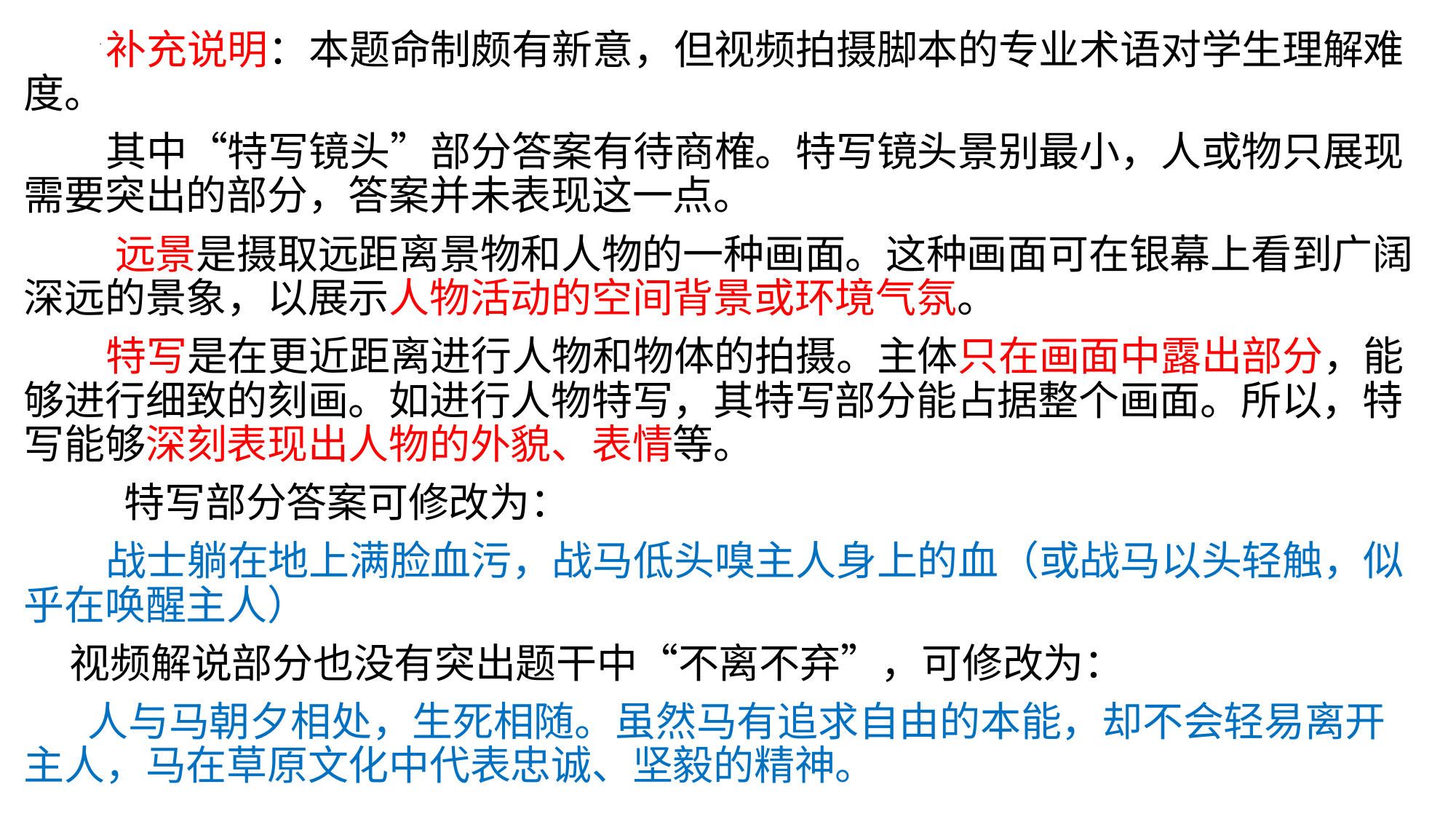

补充说明：本题命制颇有新意，但视频拍摄脚本的专业术语对学生理解难度。
        其中“特写镜头”部分答案有待商榷。特写镜头景别最小，人或物只展现需要突出的部分，答案并未表现这一点。
         远景是摄取远距离景物和人物的一种画面。这种画面可在银幕上看到广阔深远的景象，以展示人物活动的空间背景或环境气氛。
        特写是在更近距离进行人物和物体的拍摄。主体只在画面中露出部分，能够进行细致的刻画。如进行人物特写，其特写部分能占据整个画面。所以，特写能够深刻表现出人物的外貌、表情等。
          特写部分答案可修改为：
        战士躺在地上满脸血污，战马低头嗅主人身上的血（或战马以头轻触，似乎在唤醒主人）
    视频解说部分也没有突出题干中“不离不弃”，可修改为：
      人与马朝夕相处，生死相随。虽然马有追求自由的本能，却不会轻易离开主人，马在草原文化中代表忠诚、坚毅的精神。